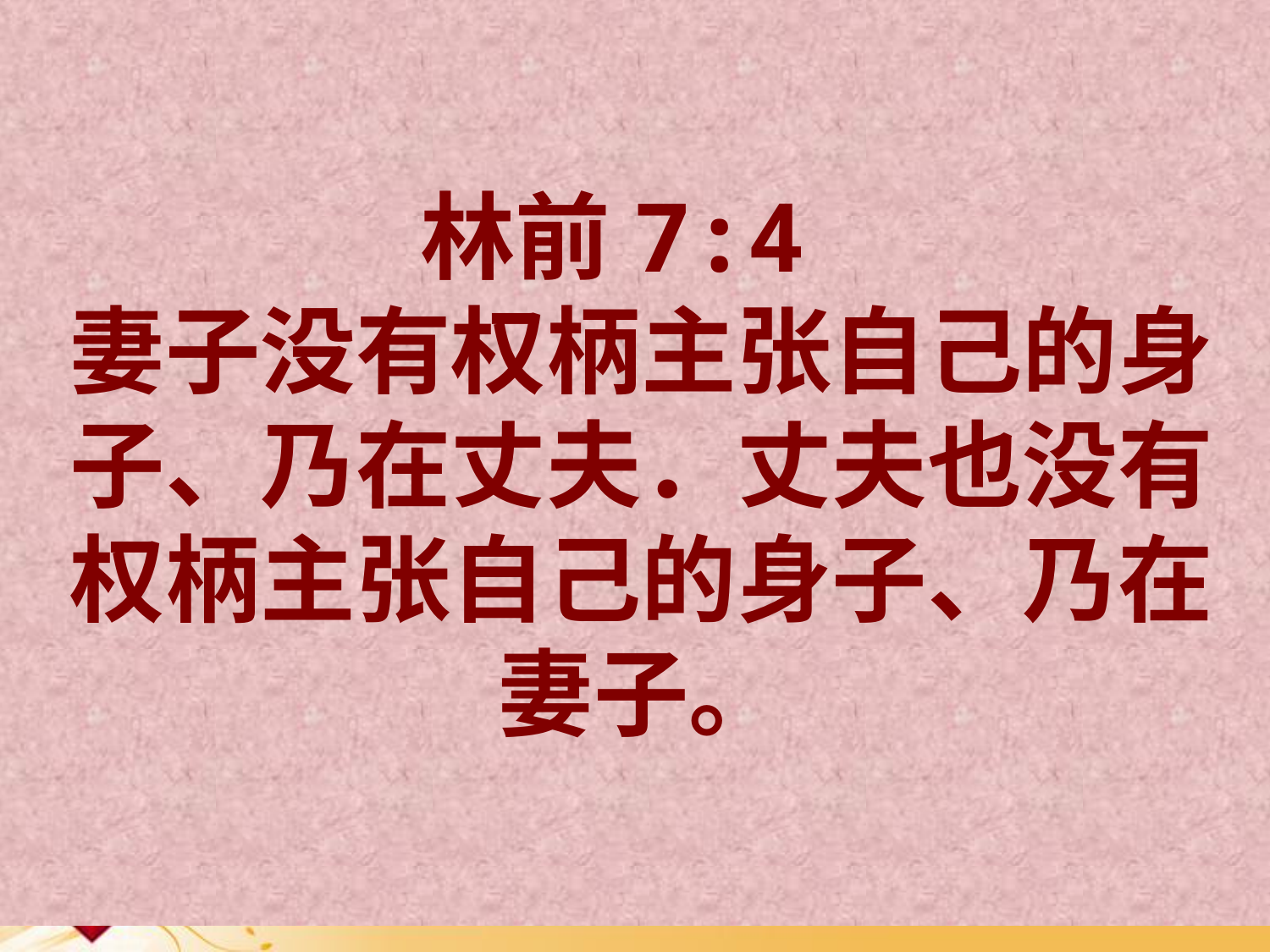

林前7:4
妻子没有权柄主张自己的身子、乃在丈夫．丈夫也没有权柄主张自己的身子、乃在妻子。